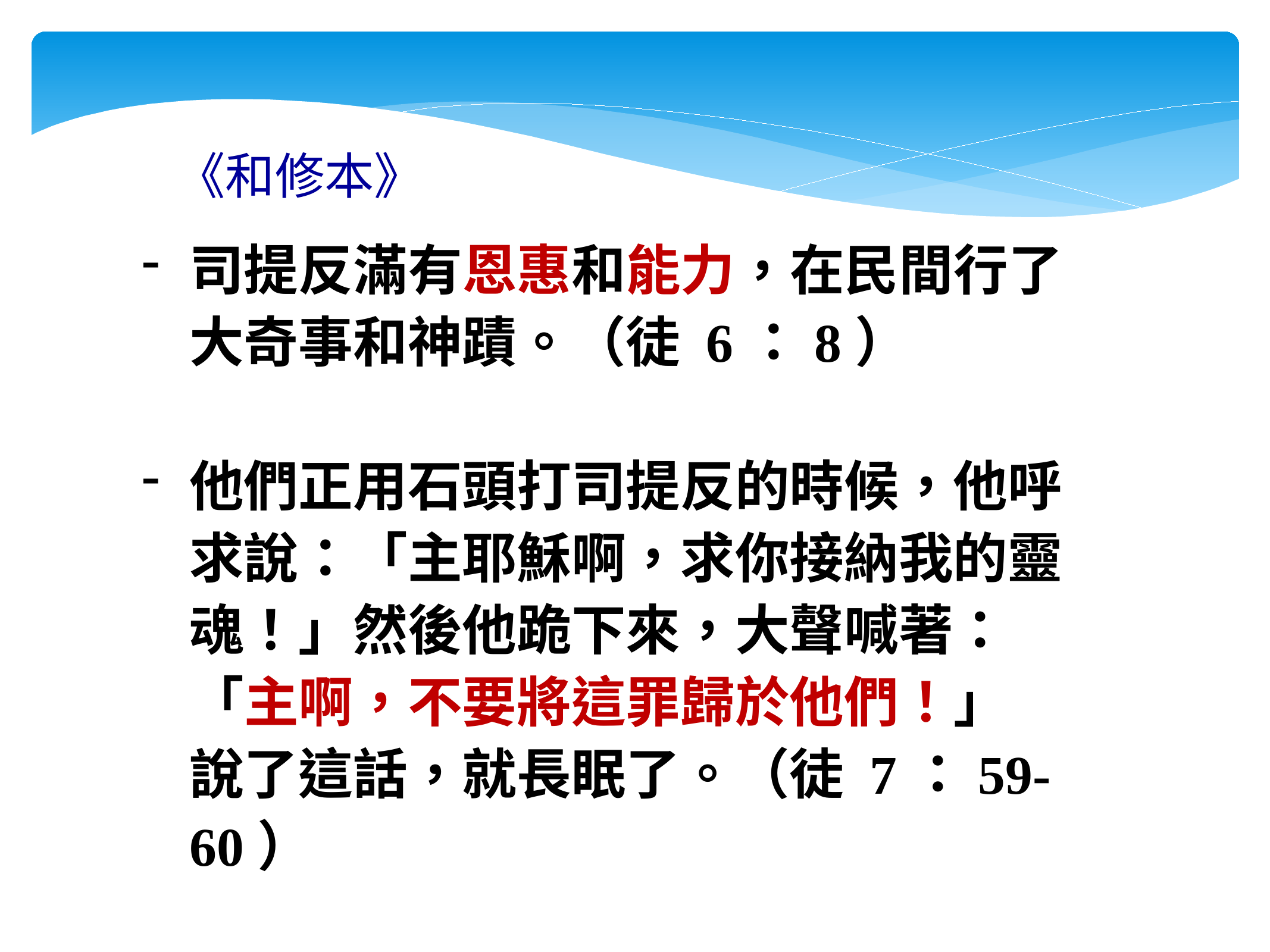

《和修本》

司提反滿有恩惠和能力，在民間行了大奇事和神蹟。（徒 6：8）

他們正用石頭打司提反的時候，他呼求說：「主耶穌啊，求你接納我的靈魂！」然後他跪下來，大聲喊著：「主啊，不要將這罪歸於他們！」
說了這話，就長眠了。（徒 7：59-60）